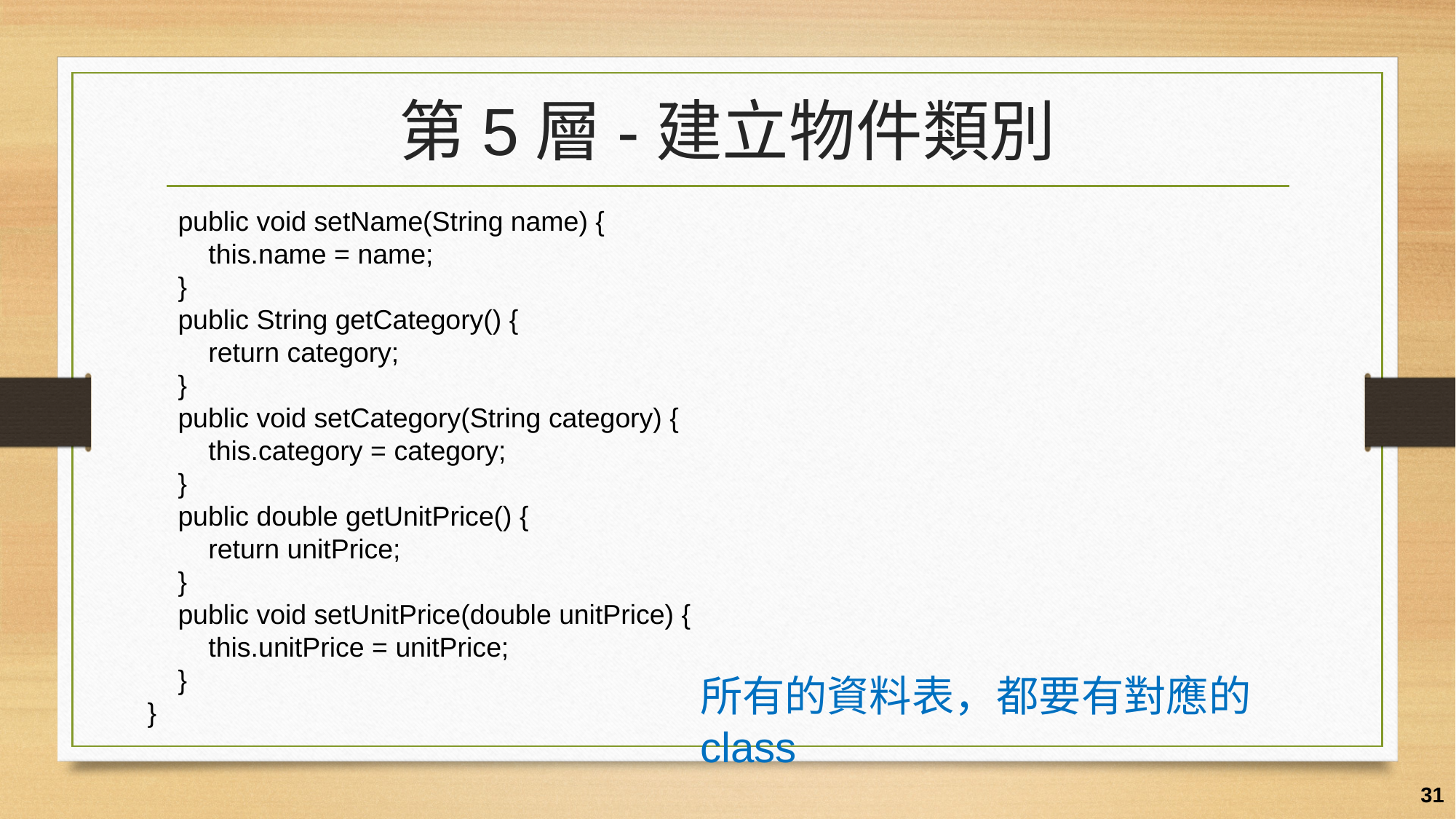

# 第5層-建立物件類別
    public void setName(String name) {
        this.name = name;
    }
    public String getCategory() {
        return category;
    }
    public void setCategory(String category) {
        this.category = category;
    }
    public double getUnitPrice() {
        return unitPrice;
    }
    public void setUnitPrice(double unitPrice) {
        this.unitPrice = unitPrice;
    }
}
所有的資料表，都要有對應的class
31